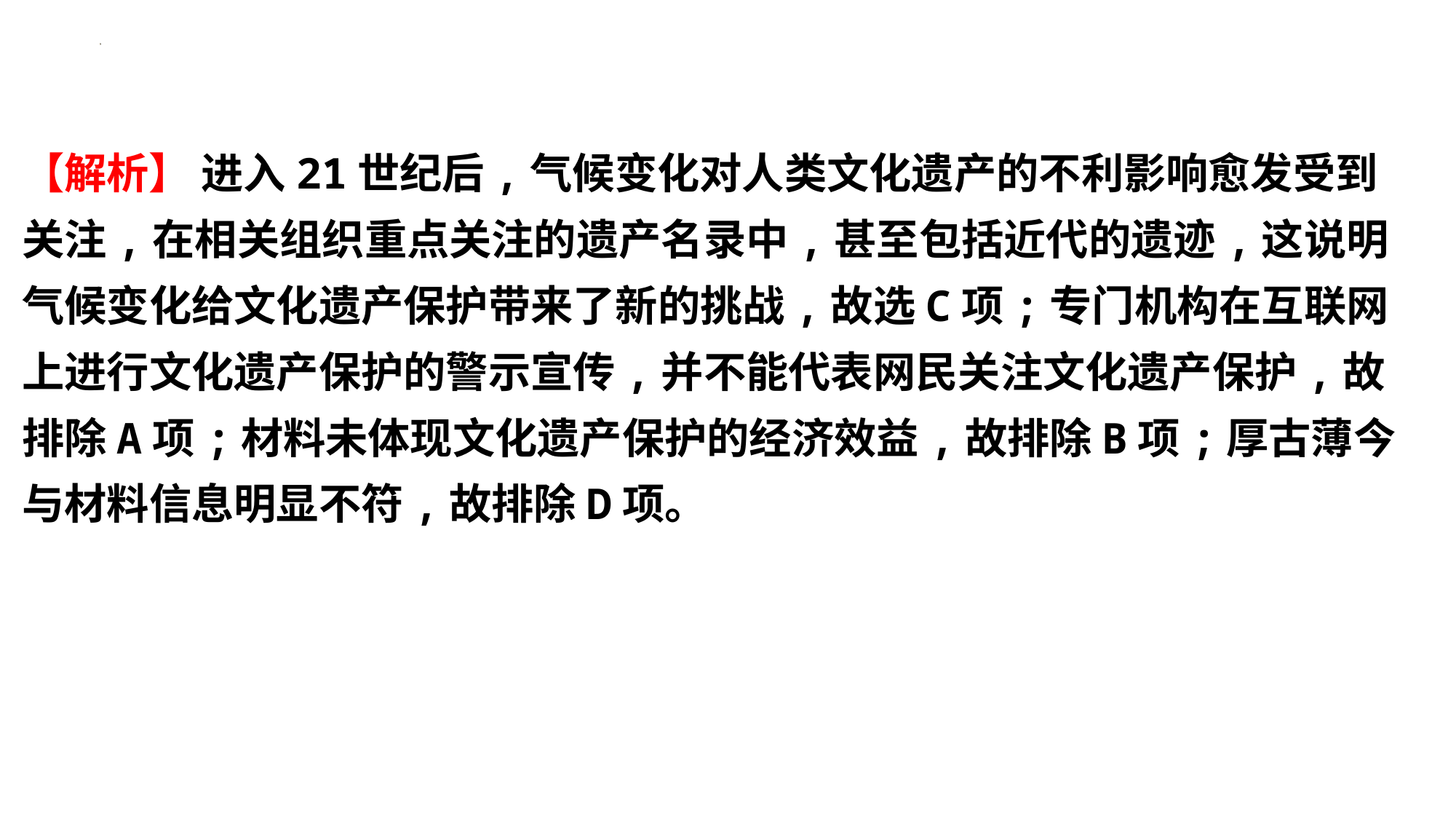

【解析】 进入21世纪后,气候变化对人类文化遗产的不利影响愈发受到关注,在相关组织重点关注的遗产名录中,甚至包括近代的遗迹,这说明气候变化给文化遗产保护带来了新的挑战,故选C项;专门机构在互联网上进行文化遗产保护的警示宣传,并不能代表网民关注文化遗产保护,故排除A项;材料未体现文化遗产保护的经济效益,故排除B项;厚古薄今与材料信息明显不符,故排除D项。